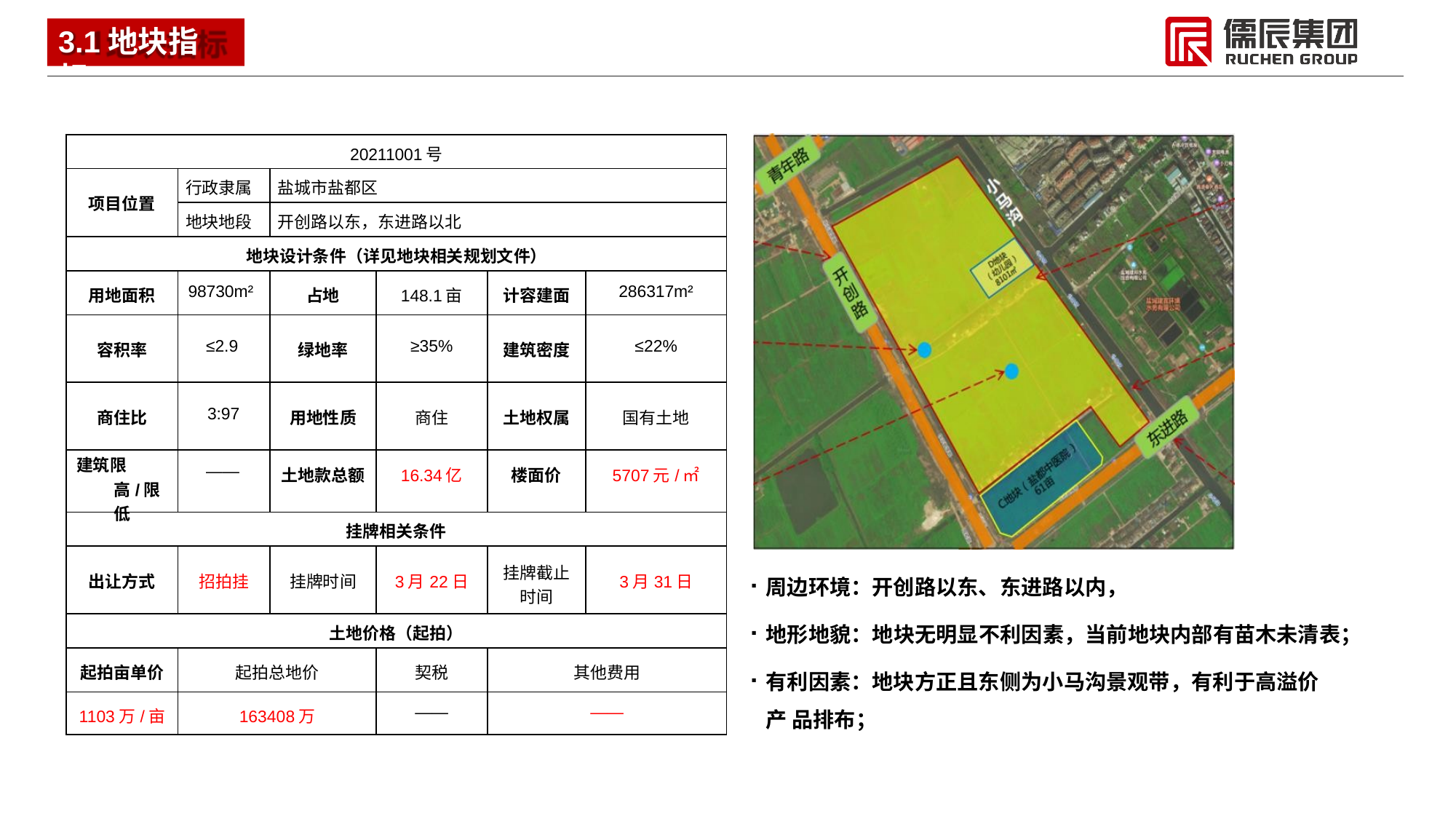

# 3.1地块指标

| 20211001号 |  |  |  |  |  |
| --- | --- | --- | --- | --- | --- |
| 项目位置 | 行政隶属 | 盐城市盐都区 |  |  |  |
|  | 地块地段 | 开创路以东，东进路以北 |  |  |  |
| 地块设计条件（详见地块相关规划文件） |  |  |  |  |  |
| 用地面积 | 98730m² | 占地 | 148.1亩 | 计容建面 | 286317m² |
| 容积率 | ≤2.9 | 绿地率 | ≥35% | 建筑密度 | ≤22% |
| 商住比 | 3:97 | 用地性质 | 商住 | 土地权属 | 国有土地 |
| 建筑限高/限 低 | —— | 土地款总额 | 16.34亿 | 楼面价 | 5707元/㎡ |
| 挂牌相关条件 |  |  |  |  |  |
| 出让方式 | 招拍挂 | 挂牌时间 | 3月22日 | 挂牌截止 时间 | 3月31日 |
| 土地价格（起拍） |  |  |  |  |  |
| 起拍亩单价 | 起拍总地价 |  | 契税 | 其他费用 |  |
| 1103万/亩 | 163408万 |  | —— | —— |  |
周边环境：开创路以东、东进路以内，
地形地貌：地块无明显不利因素，当前地块内部有苗木未清表；
有利因素：地块方正且东侧为小马沟景观带，有利于高溢价产 品排布；